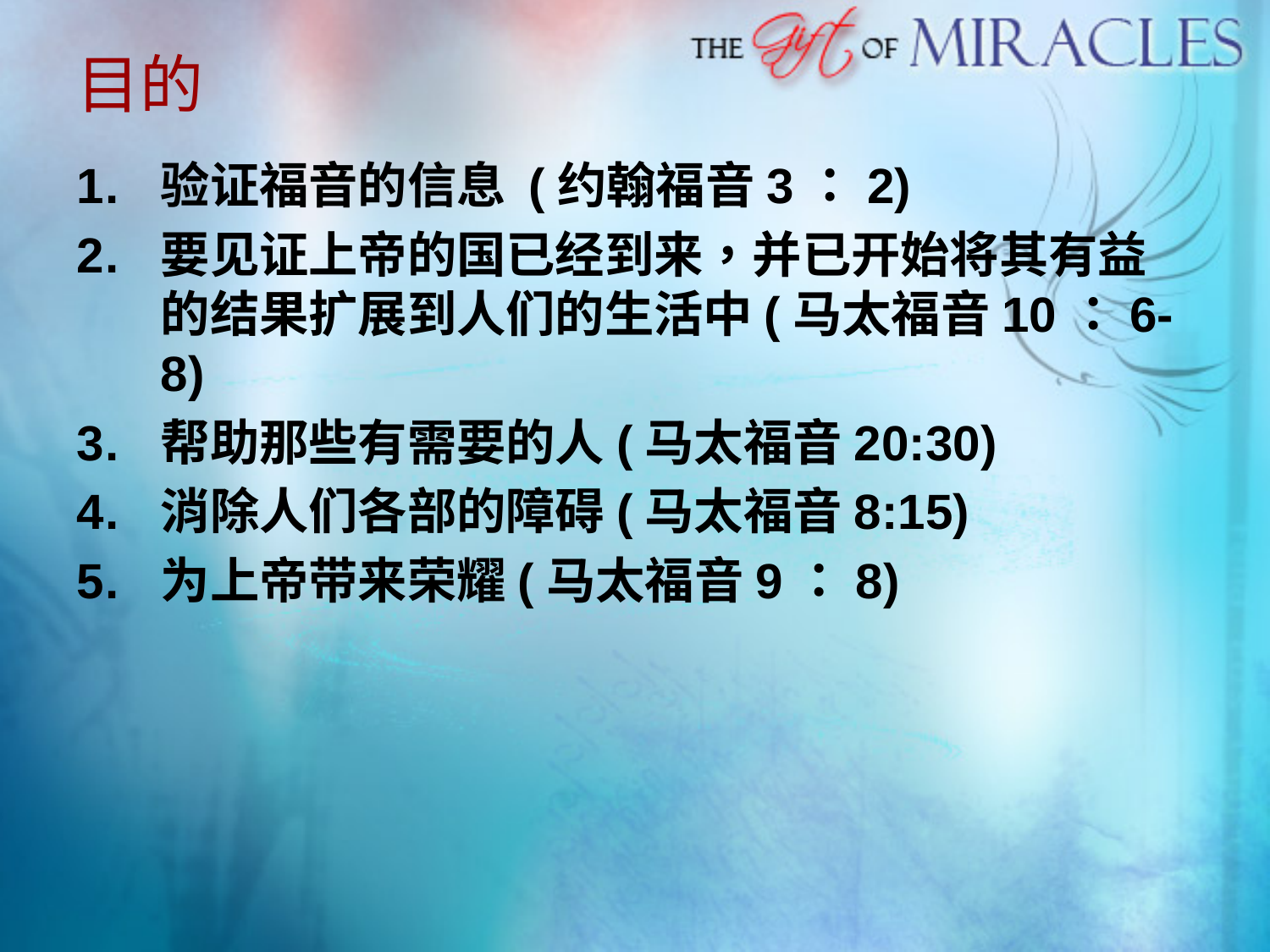

# 目的
验证福音的信息 (约翰福音3：2)
要见证上帝的国已经到来，并已开始将其有益的结果扩展到人们的生活中(马太福音10：6-8)
帮助那些有需要的人(马太福音20:30)
消除人们各部的障碍(马太福音8:15)
为上帝带来荣耀(马太福音9：8)